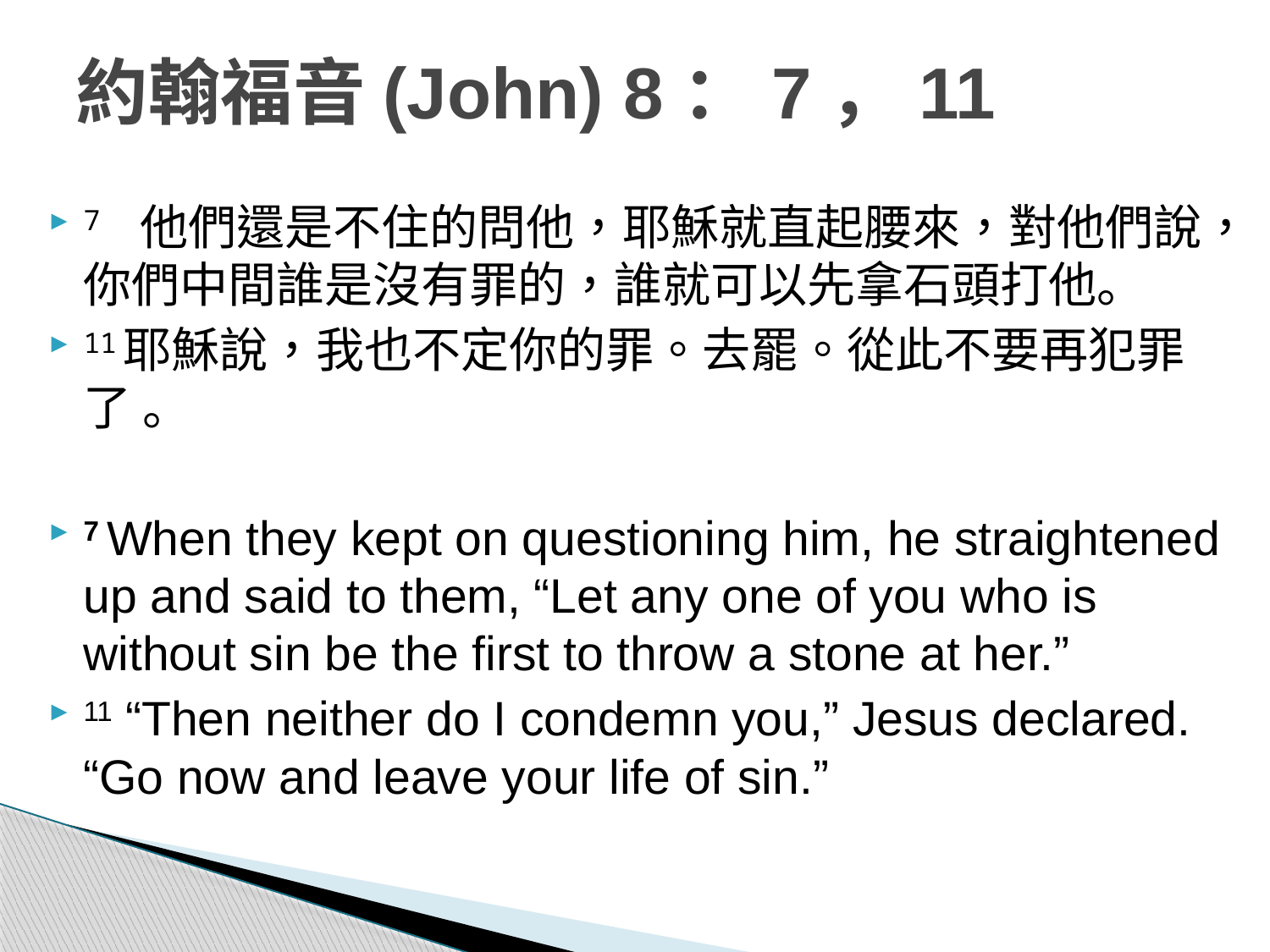

# 約翰福音(John) 8：7，11
7 他們還是不住的問他，耶穌就直起腰來，對他們說，你們中間誰是沒有罪的，誰就可以先拿石頭打他。
11耶穌說，我也不定你的罪。去罷。從此不要再犯罪了 。

7 When they kept on questioning him, he straightened up and said to them, “Let any one of you who is without sin be the first to throw a stone at her.”
11 “Then neither do I condemn you,” Jesus declared. “Go now and leave your life of sin.”